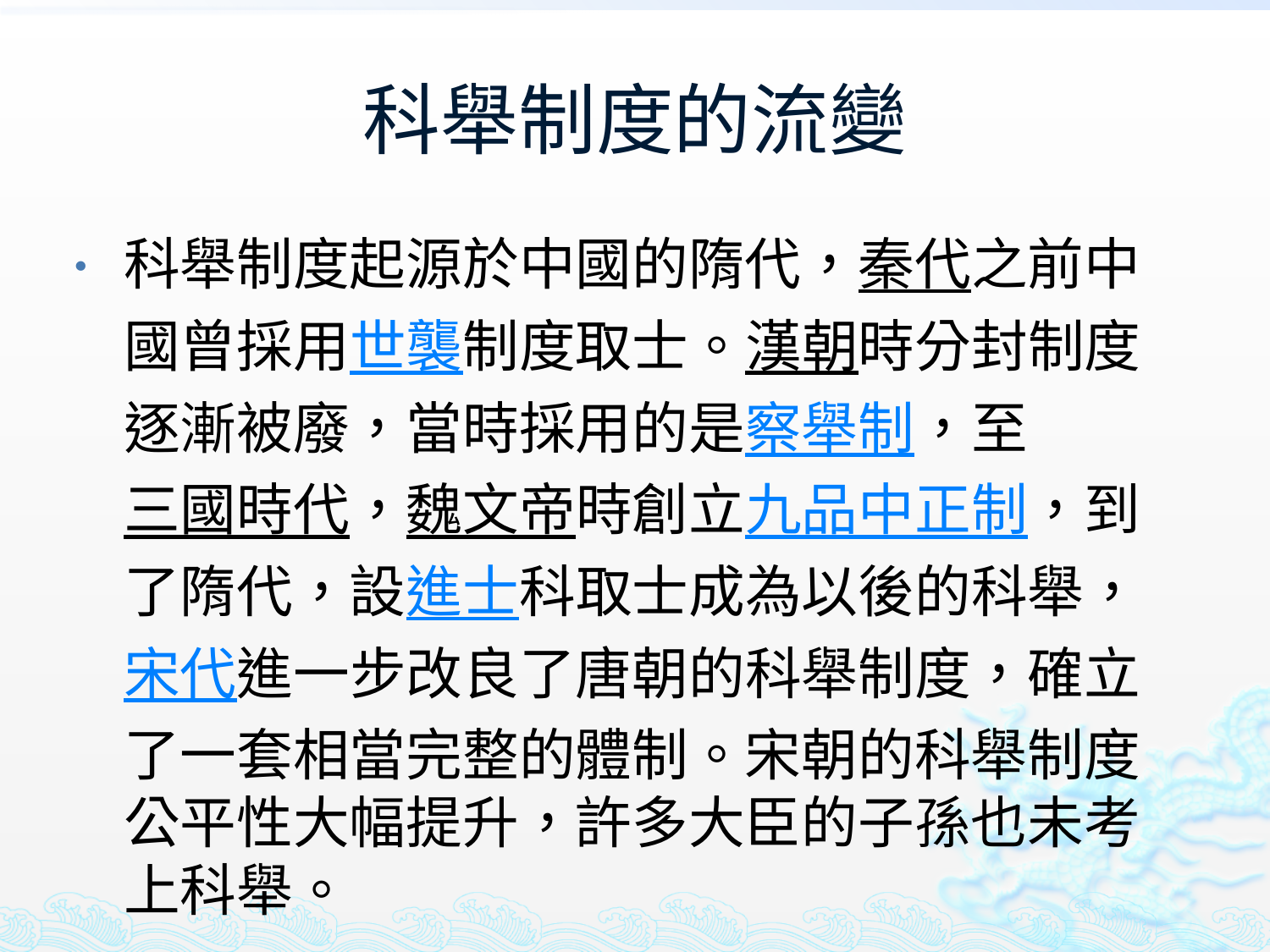

# 科舉制度的流變
科舉制度起源於中國的隋代，秦代之前中國曾採用世襲制度取士。漢朝時分封制度逐漸被廢，當時採用的是察舉制，至三國時代，魏文帝時創立九品中正制，到了隋代，設進士科取士成為以後的科舉，宋代進一步改良了唐朝的科舉制度，確立了一套相當完整的體制。宋朝的科舉制度公平性大幅提升，許多大臣的子孫也未考上科舉。